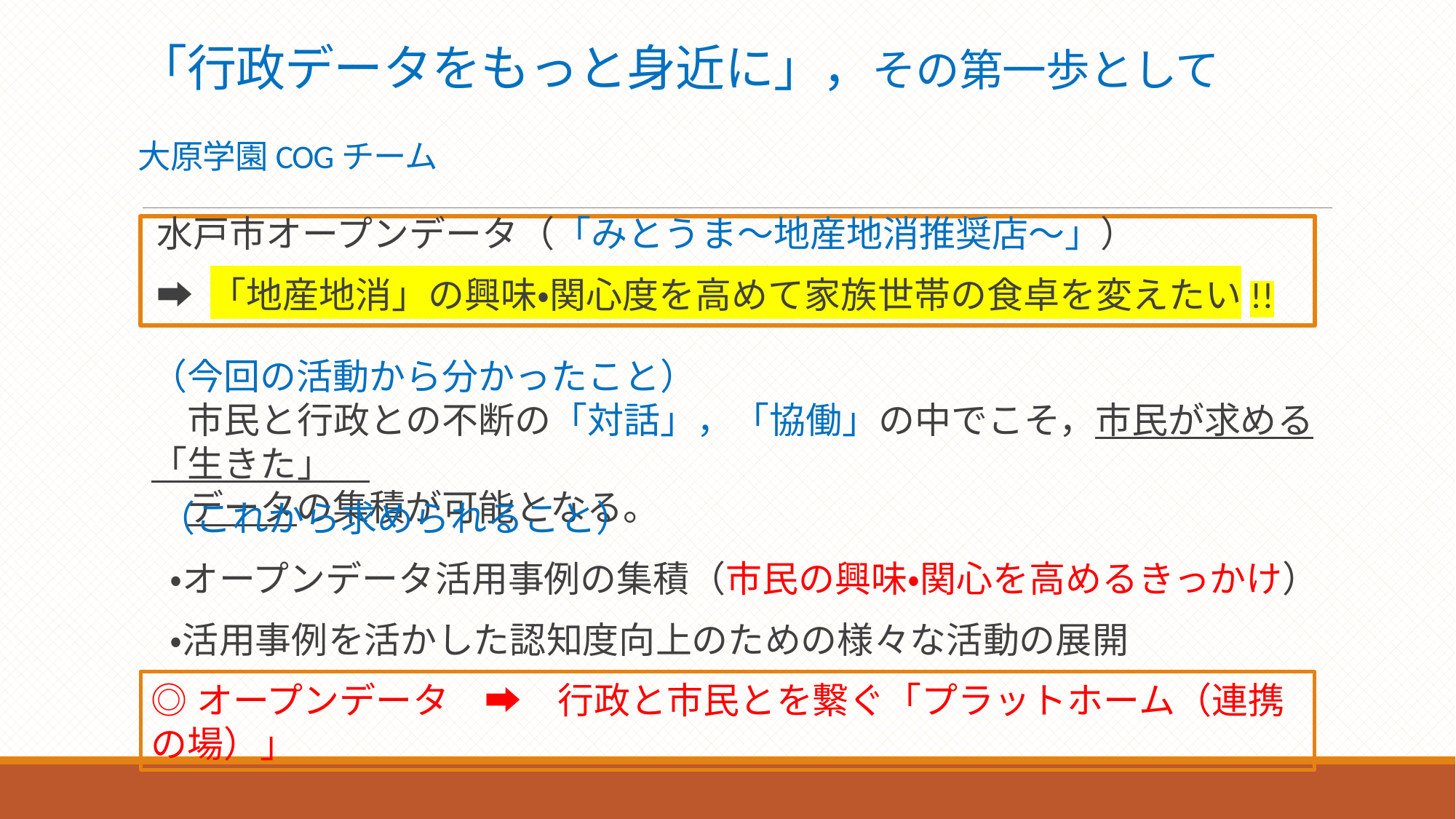

# 「行政データをもっと身近に」，その第一歩として 　　　　　　　　　　　　　　　　　　　　　　　　　　　大原学園COGチーム
水戸市オープンデータ（「みとうま～地産地消推奨店～」）
➡ 「地産地消」の興味・関心度を高めて家族世帯の食卓を変えたい!!
（今回の活動から分かったこと）
　市民と行政との不断の「対話」，「協働」の中でこそ，市民が求める「生きた」
　データの集積が可能となる。
（これから求められること）
・オープンデータ活用事例の集積（市民の興味・関心を高めるきっかけ）
・活用事例を活かした認知度向上のための様々な活動の展開

◎オープンデータ　➡　行政と市民とを繋ぐ「プラットホーム（連携の場）」